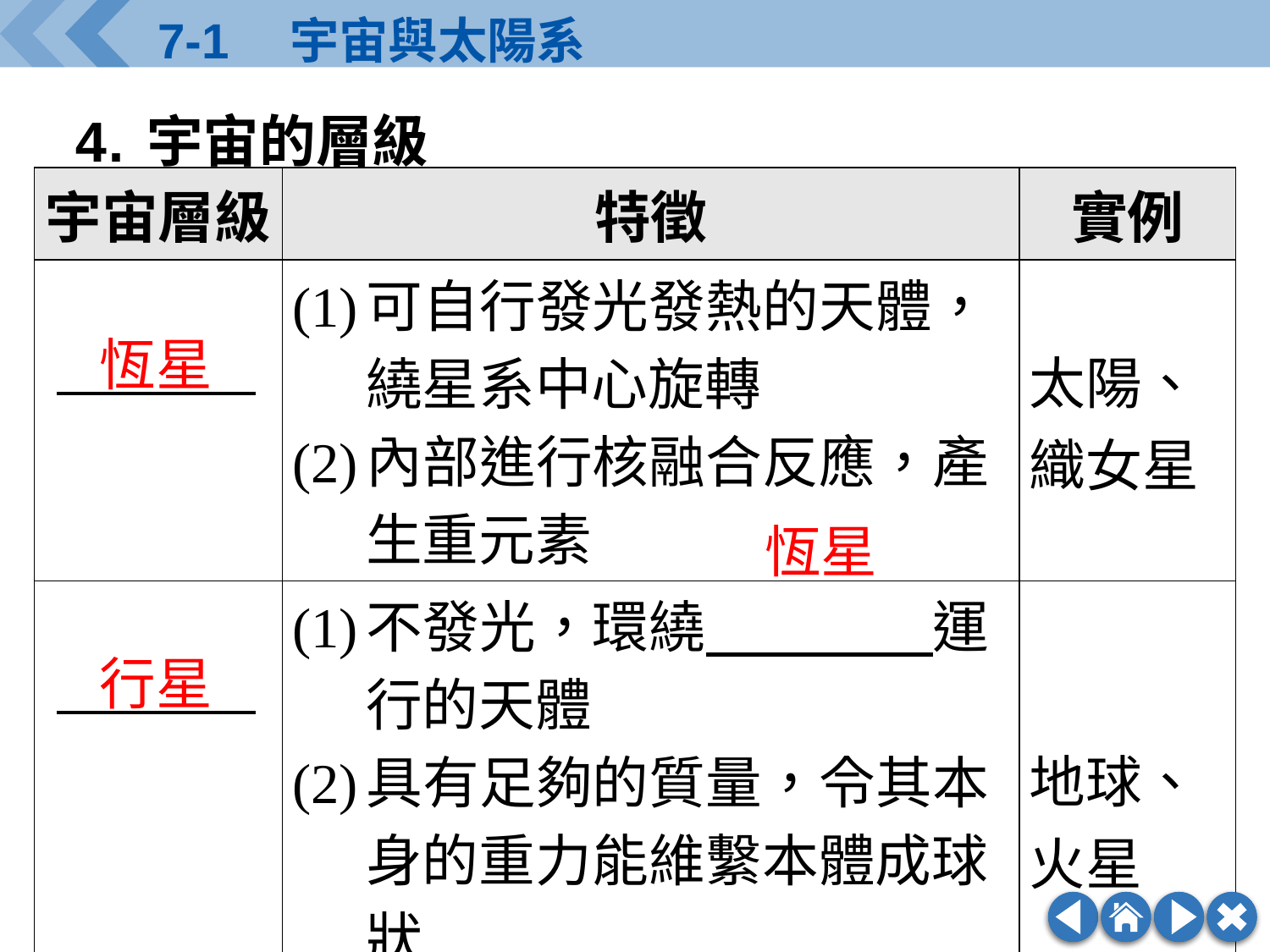

宇宙的層級
| 宇宙層級 | 特徵 | 實例 |
| --- | --- | --- |
|  | (1) 可自行發光發熱的天體，繞星系中心旋轉 (2) 內部進行核融合反應，產生重元素 | 太陽、 織女星 |
|  | (1) 不發光，環繞　　　　運行的天體 (2) 具有足夠的質量，令其本身的重力能維繫本體成球狀 (3) 能淨空公轉軌道鄰近區域 | 地球、火星 |
恆星
恆星
行星